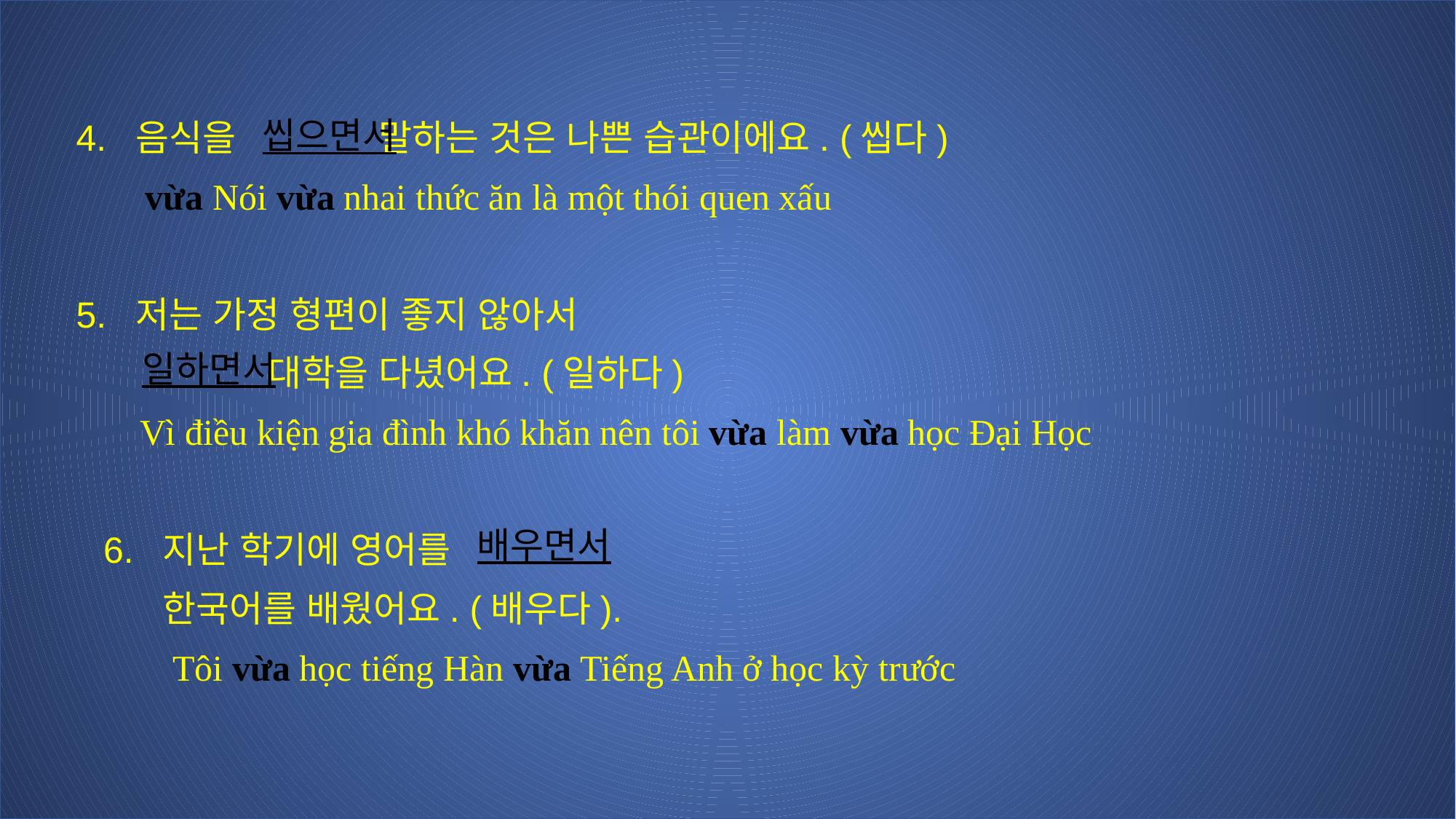

4.  음식을              말하는 것은 나쁜 습관이에요. (씹다)
   vừa Nói vừa nhai thức ăn là một thói quen xấu

5.  저는 가정 형편이 좋지 않아서
                  대학을 다녔어요. (일하다)
    Vì điều kiện gia đình khó khăn nên tôi vừa làm vừa học Đại Học

6.  지난 학기에 영어를
     한국어를 배웠어요. (배우다).
   Tôi vừa học tiếng Hàn vừa Tiếng Anh ở học kỳ trước
씹으면서
일하면서
배우면서